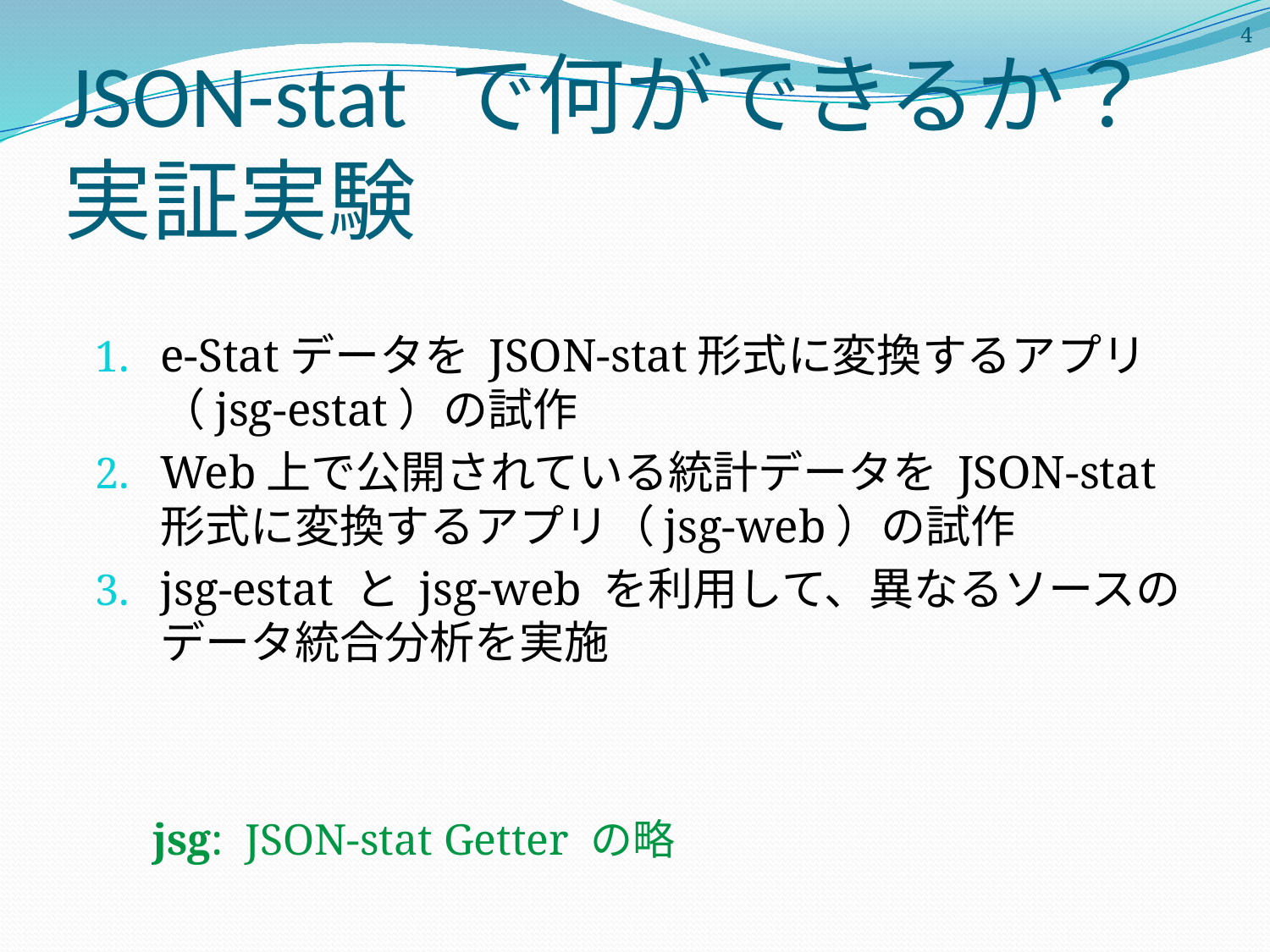

# JSON-stat で何ができるか？ 実証実験
4
e-Statデータを JSON-stat形式に変換するアプリ （jsg-estat）の試作
Web上で公開されている統計データを JSON-stat形式に変換するアプリ（jsg-web）の試作
jsg-estat と jsg-web を利用して、異なるソースの
データ統合分析を実施
jsg:  JSON-stat Getter の略